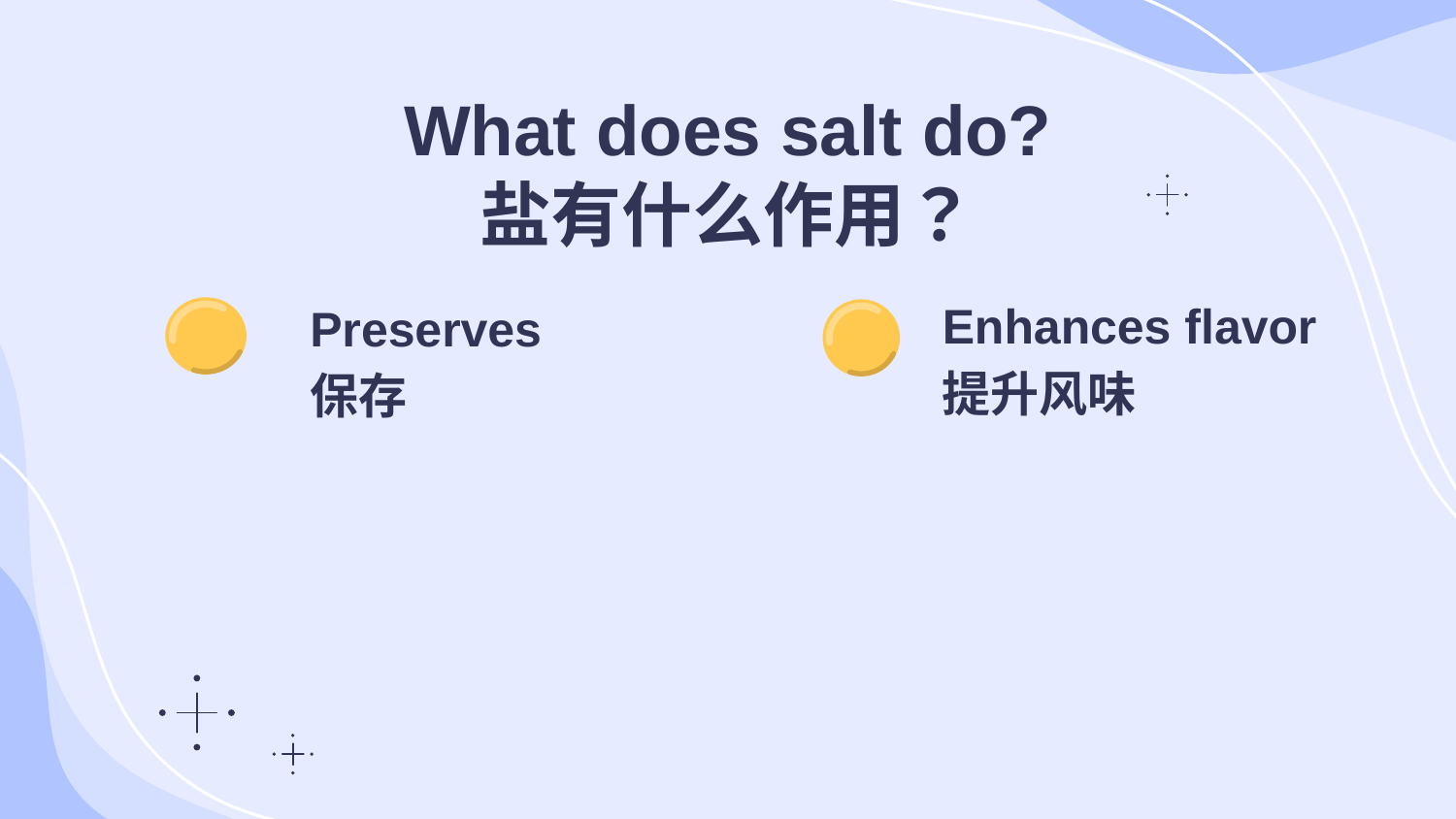

# What does salt do? 盐有什么作用？

Preserves
保存

Enhances flavor
提升风味